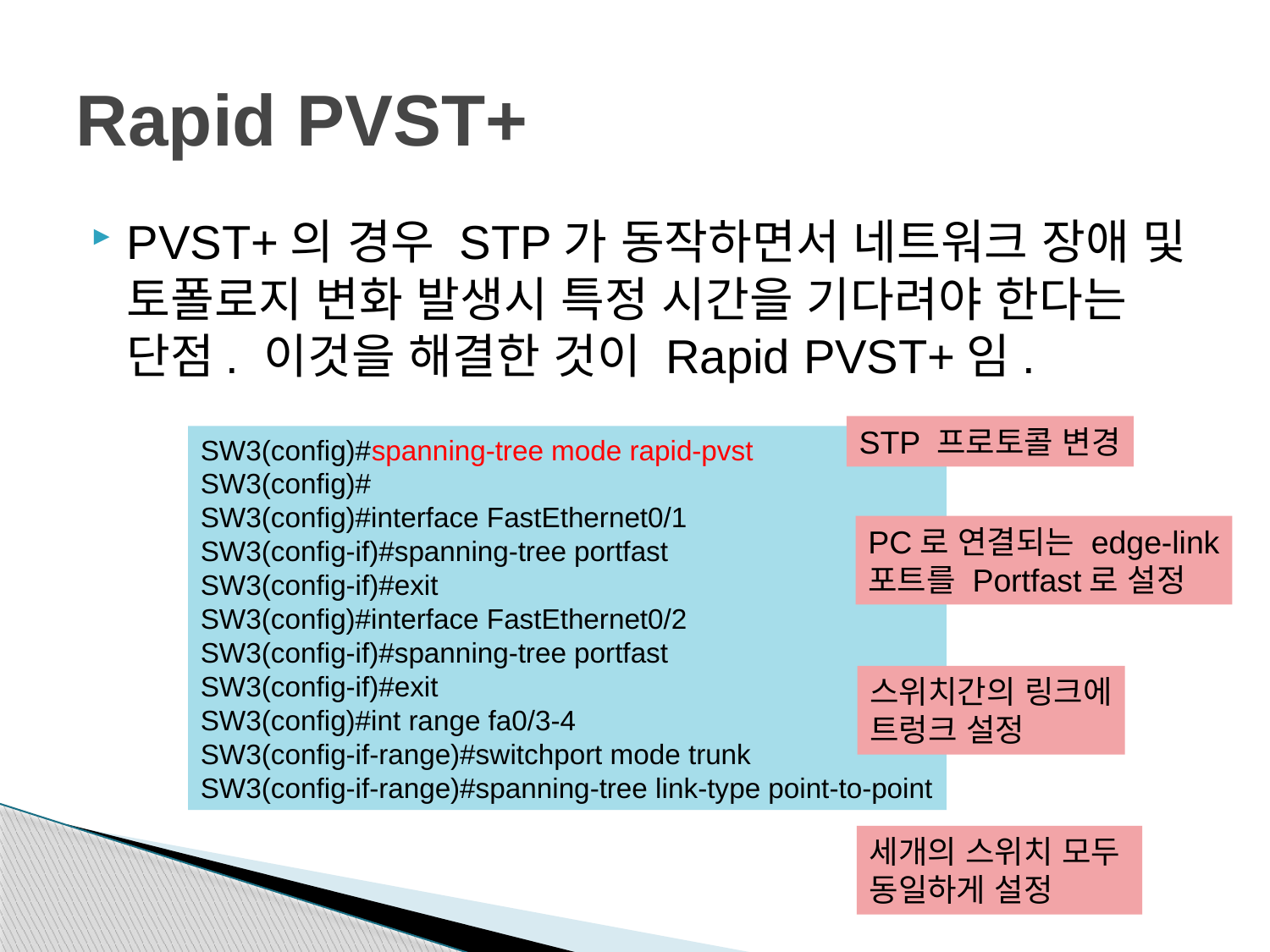

# Rapid PVST+
PVST+의 경우 STP가 동작하면서 네트워크 장애 및 토폴로지 변화 발생시 특정 시간을 기다려야 한다는 단점. 이것을 해결한 것이 Rapid PVST+임.
STP 프로토콜 변경
SW3(config)#spanning-tree mode rapid-pvst
SW3(config)#
SW3(config)#interface FastEthernet0/1
SW3(config-if)#spanning-tree portfast
SW3(config-if)#exit
SW3(config)#interface FastEthernet0/2
SW3(config-if)#spanning-tree portfast
SW3(config-if)#exit
SW3(config)#int range fa0/3-4
SW3(config-if-range)#switchport mode trunk
SW3(config-if-range)#spanning-tree link-type point-to-point
PC로 연결되는 edge-link
포트를 Portfast로 설정
스위치간의 링크에
트렁크 설정
세개의 스위치 모두
동일하게 설정